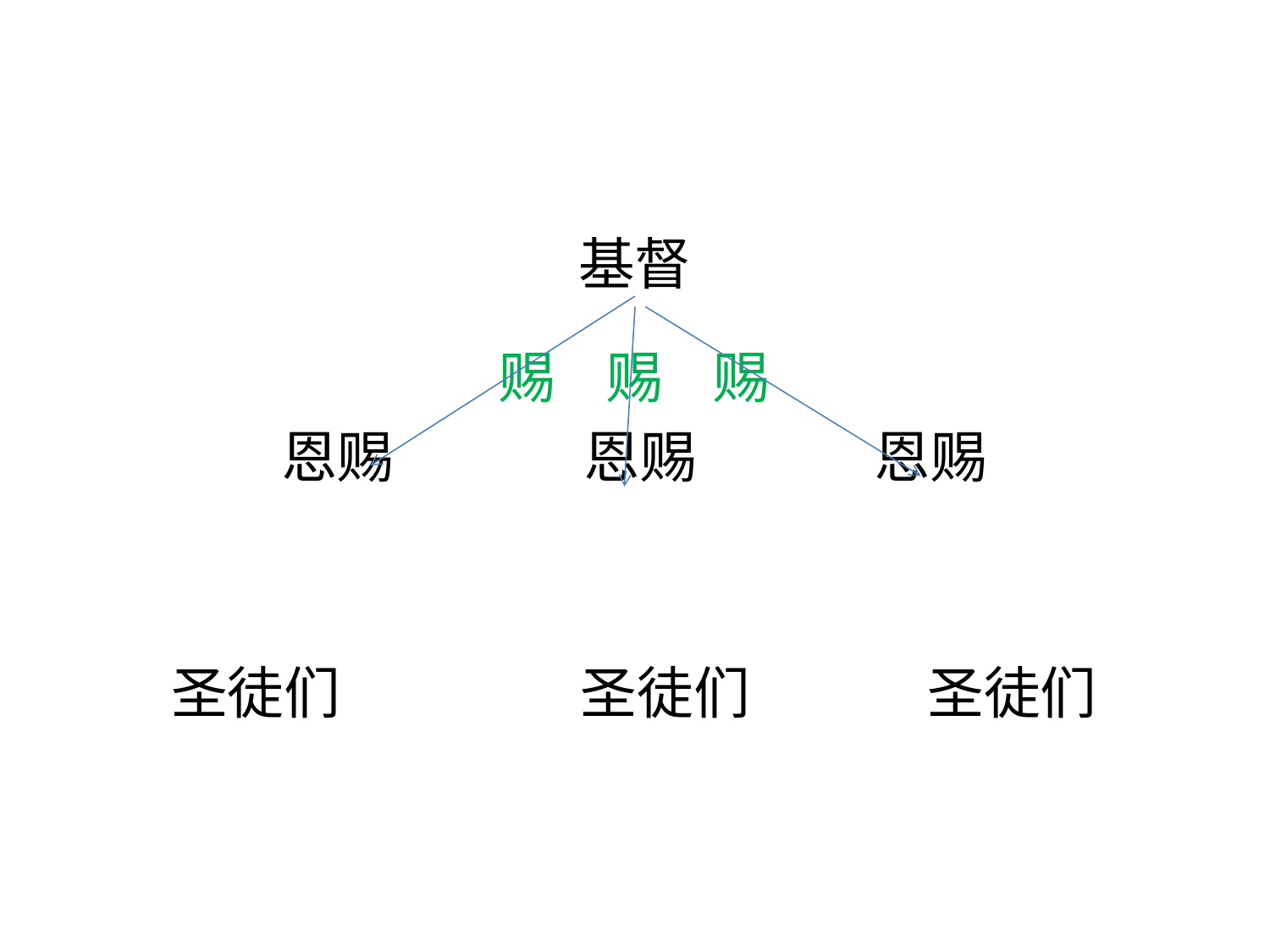

#
基督

赐    赐    赐
恩赐               恩赐              恩赐

圣徒们                   圣徒们              圣徒们